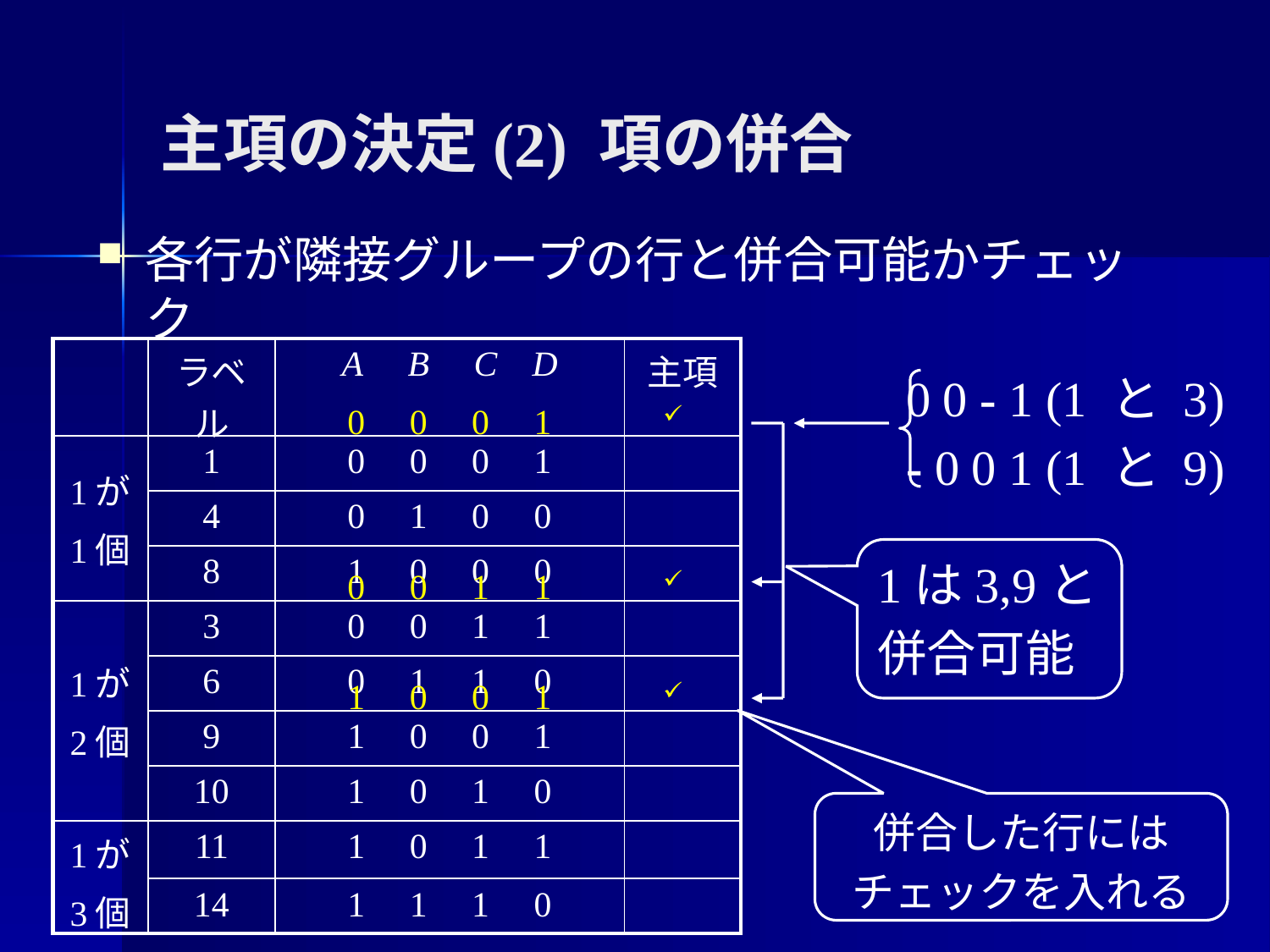

# 主項の決定(2) 項の併合
各行が隣接グループの行と併合可能かチェック
|  | ラベル | A B C D | 主項 |
| --- | --- | --- | --- |
| 1が 1個 | 1 | 0 0 0 1 |  |
|  | 4 | 0 1 0 0 |  |
|  | 8 | 1 0 0 0 |  |
| 1が 2個 | 3 | 0 0 1 1 |  |
|  | 6 | 0 1 1 0 |  |
|  | 9 | 1 0 0 1 |  |
|  | 10 | 1 0 1 0 |  |
| 1が 3個 | 11 | 1 0 1 1 |  |
|  | 14 | 1 1 1 0 |  |
0 0 - 1 (1 と 3)
- 0 0 1 (1 と 9)

0     0     0     1
0     0     1     1
1     0     0     1

1は3,9と
併合可能
併合した行には
チェックを入れる